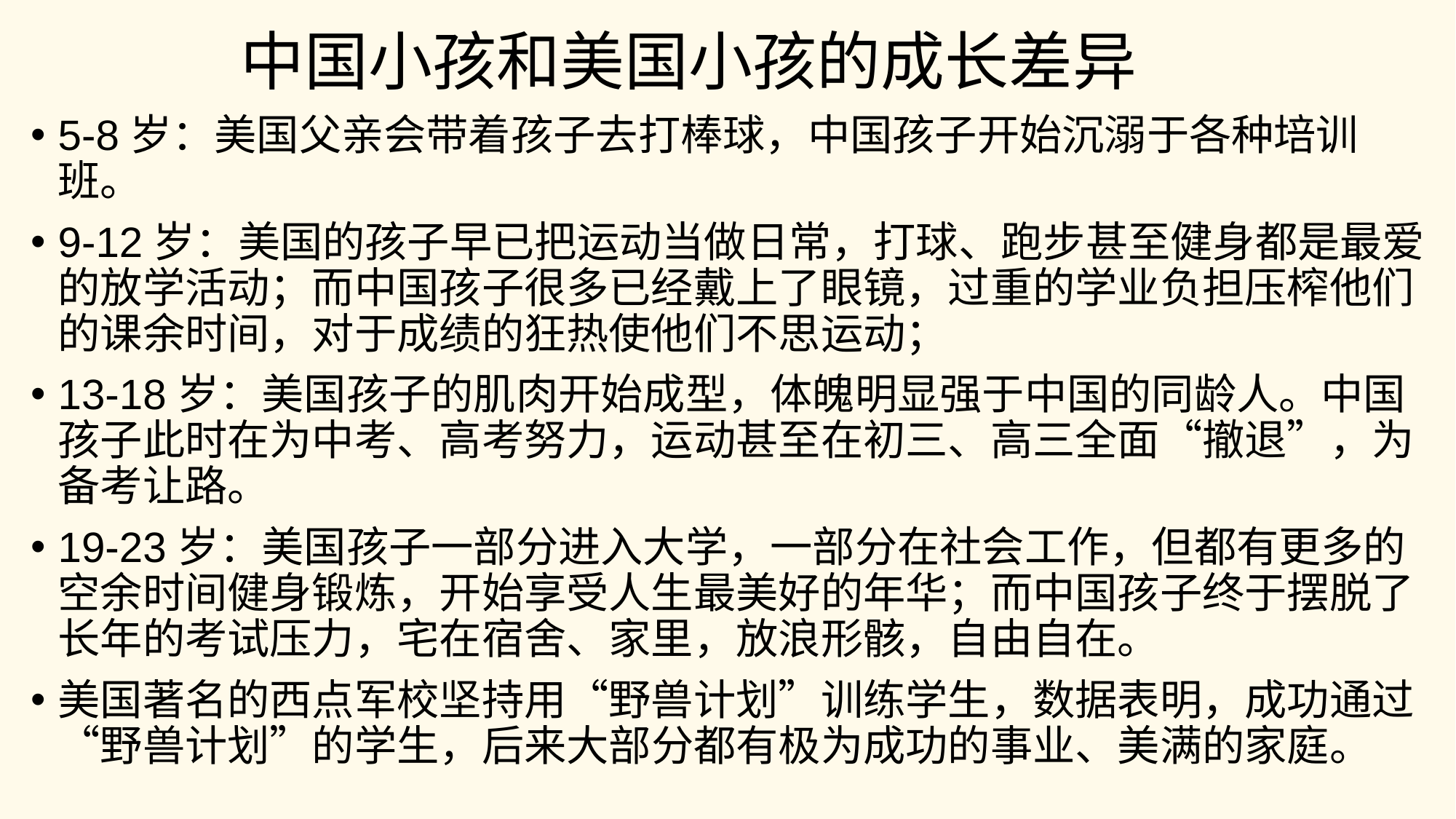

# 中国小孩和美国小孩的成长差异
5-8岁：美国父亲会带着孩子去打棒球，中国孩子开始沉溺于各种培训班。
9-12岁：美国的孩子早已把运动当做日常，打球、跑步甚至健身都是最爱的放学活动；而中国孩子很多已经戴上了眼镜，过重的学业负担压榨他们的课余时间，对于成绩的狂热使他们不思运动；
13-18岁：美国孩子的肌肉开始成型，体魄明显强于中国的同龄人。中国孩子此时在为中考、高考努力，运动甚至在初三、高三全面“撤退”，为备考让路。
19-23岁：美国孩子一部分进入大学，一部分在社会工作，但都有更多的空余时间健身锻炼，开始享受人生最美好的年华；而中国孩子终于摆脱了长年的考试压力，宅在宿舍、家里，放浪形骸，自由自在。
美国著名的西点军校坚持用“野兽计划”训练学生，数据表明，成功通过“野兽计划”的学生，后来大部分都有极为成功的事业、美满的家庭。